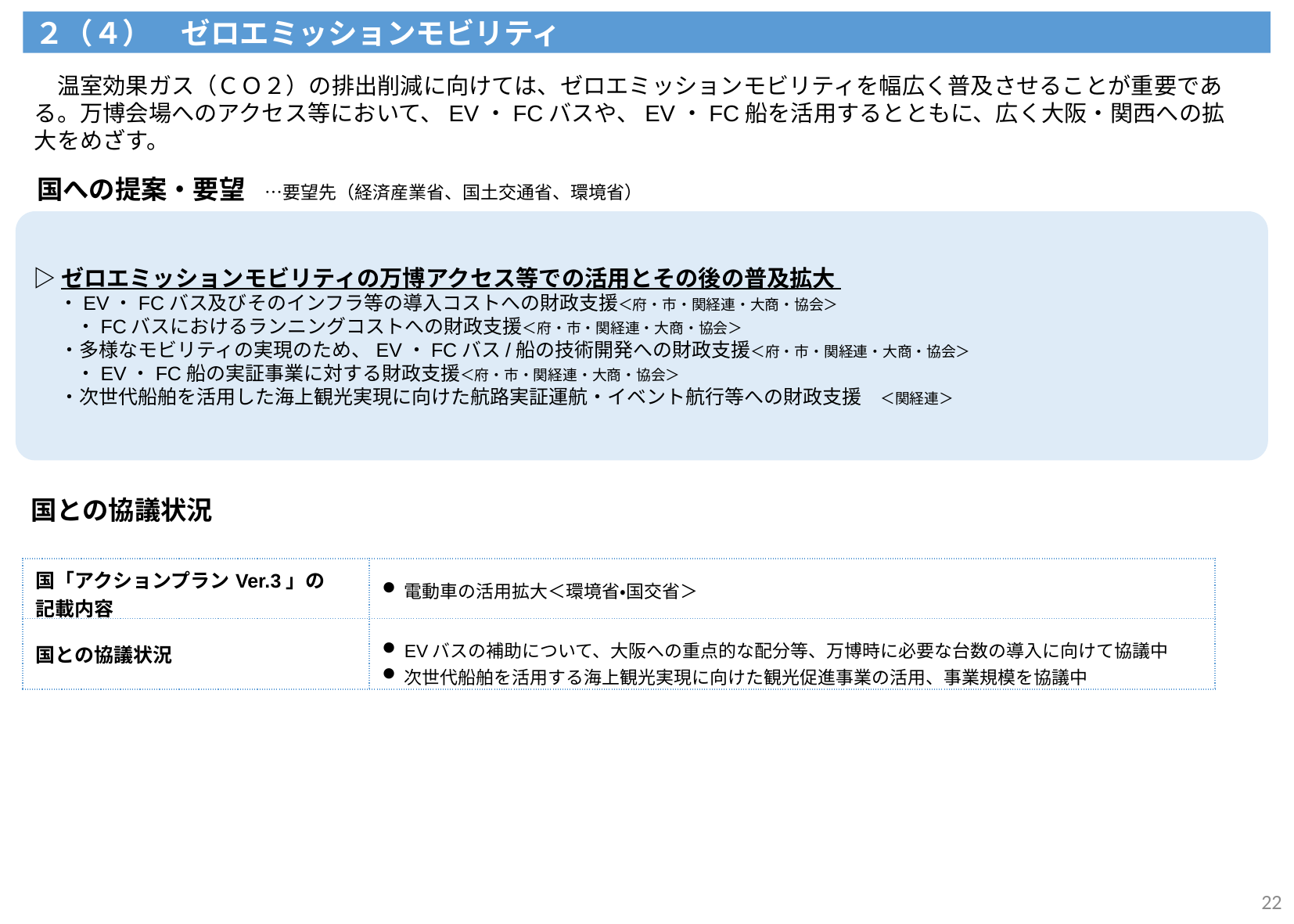

２（４）　ゼロエミッションモビリティ
　温室効果ガス（ＣＯ２）の排出削減に向けては、ゼロエミッションモビリティを幅広く普及させることが重要である。万博会場へのアクセス等において、EV・FCバスや、EV・FC船を活用するとともに、広く大阪・関西への拡大をめざす。
国への提案・要望　…要望先（経済産業省、国土交通省、環境省）
▷ゼロエミッションモビリティの万博アクセス等での活用とその後の普及拡大
     ・EV・FCバス及びそのインフラ等の導入コストへの財政支援＜府・市・関経連・大商・協会＞
　　 ・FCバスにおけるランニングコストへの財政支援＜府・市・関経連・大商・協会＞
       ・多様なモビリティの実現のため、EV・FCバス/船の技術開発への財政支援＜府・市・関経連・大商・協会＞
　　 ・EV・FC船の実証事業に対する財政支援＜府・市・関経連・大商・協会＞
       ・次世代船舶を活用した海上観光実現に向けた航路実証運航・イベント航行等への財政支援 　＜関経連＞
国との協議状況
| 国「アクションプランVer.3」の 記載内容 | 電動車の活用拡大＜環境省・国交省＞ |
| --- | --- |
| 国との協議状況 | EVバスの補助について、大阪への重点的な配分等、万博時に必要な台数の導入に向けて協議中 次世代船舶を活用する海上観光実現に向けた観光促進事業の活用、事業規模を協議中 |
22